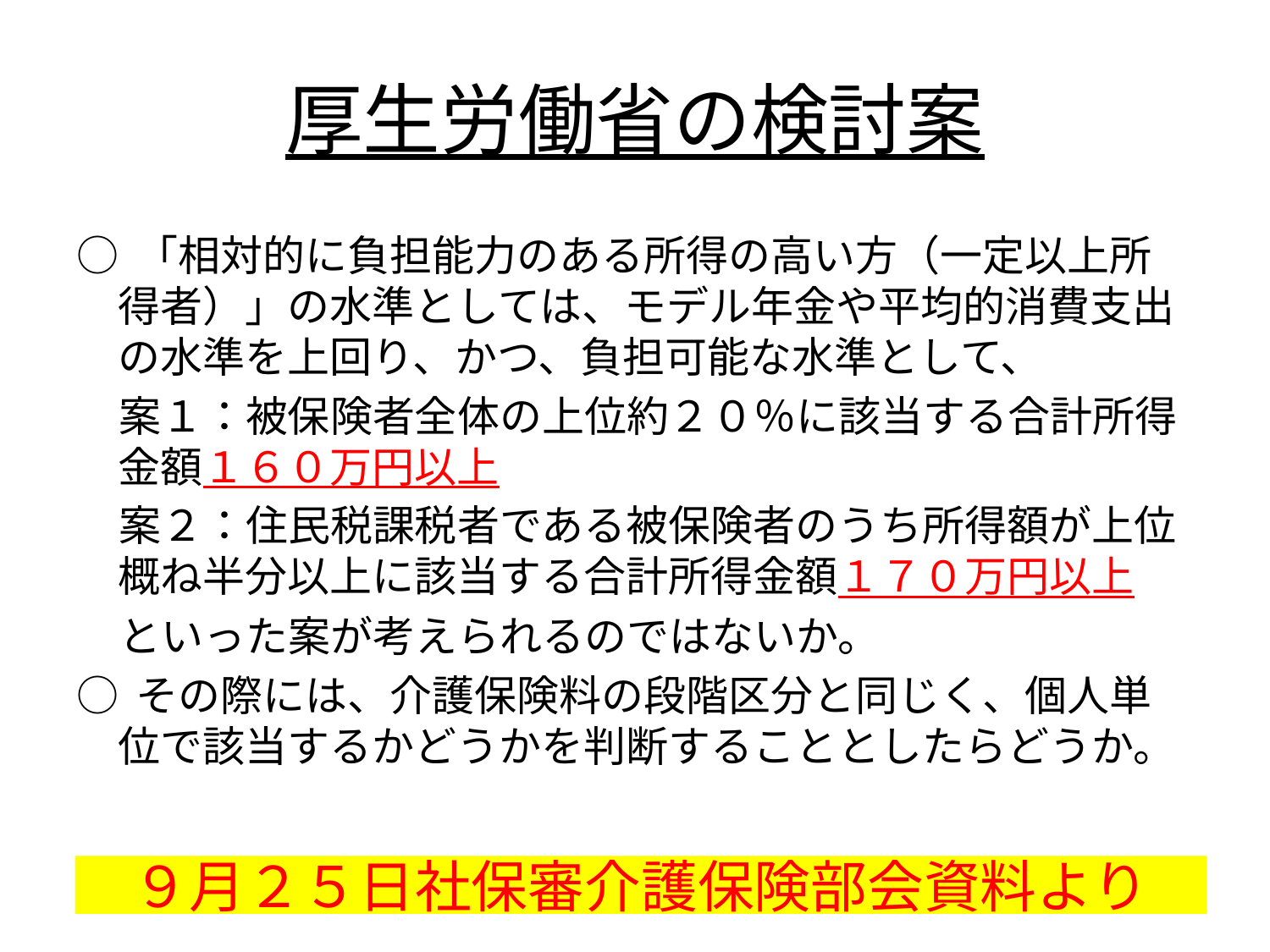

# 厚生労働省の検討案
○ 「相対的に負担能力のある所得の高い方（一定以上所得者）」の水準としては、モデル年金や平均的消費支出の水準を上回り、かつ、負担可能な水準として、
　案１：被保険者全体の上位約２０％に該当する合計所得金額１６０万円以上
　案２：住民税課税者である被保険者のうち所得額が上位概ね半分以上に該当する合計所得金額１７０万円以上
　といった案が考えられるのではないか。
○ その際には、介護保険料の段階区分と同じく、個人単位で該当するかどうかを判断することとしたらどうか。
９月２５日社保審介護保険部会資料より